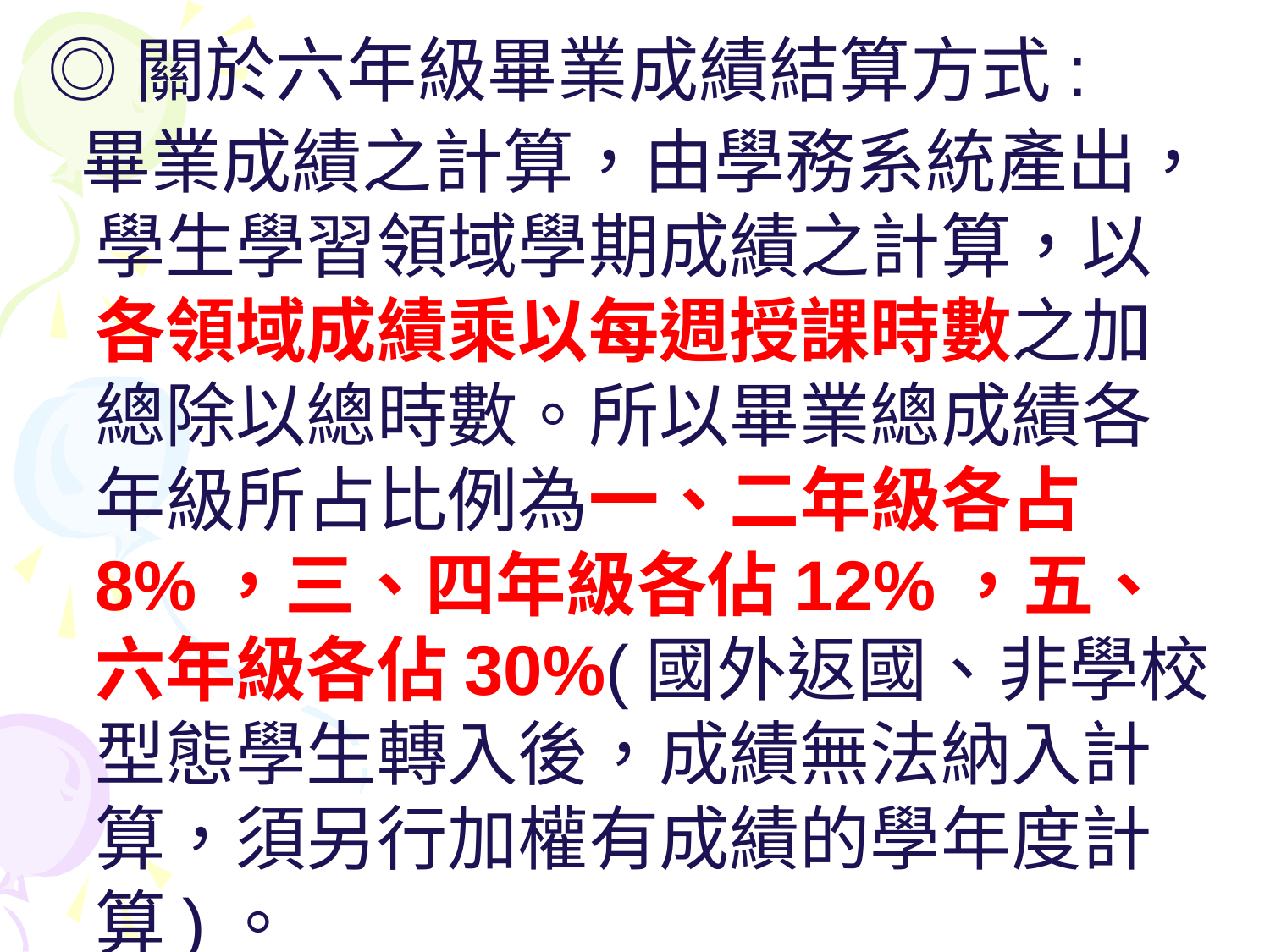

◎關於六年級畢業成績結算方式:
 畢業成績之計算，由學務系統產出，學生學習領域學期成績之計算，以各領域成績乘以每週授課時數之加總除以總時數。所以畢業總成績各年級所占比例為一、二年級各占8%，三、四年級各佔12%，五、六年級各佔30%(國外返國、非學校型態學生轉入後，成績無法納入計算，須另行加權有成績的學年度計算)。